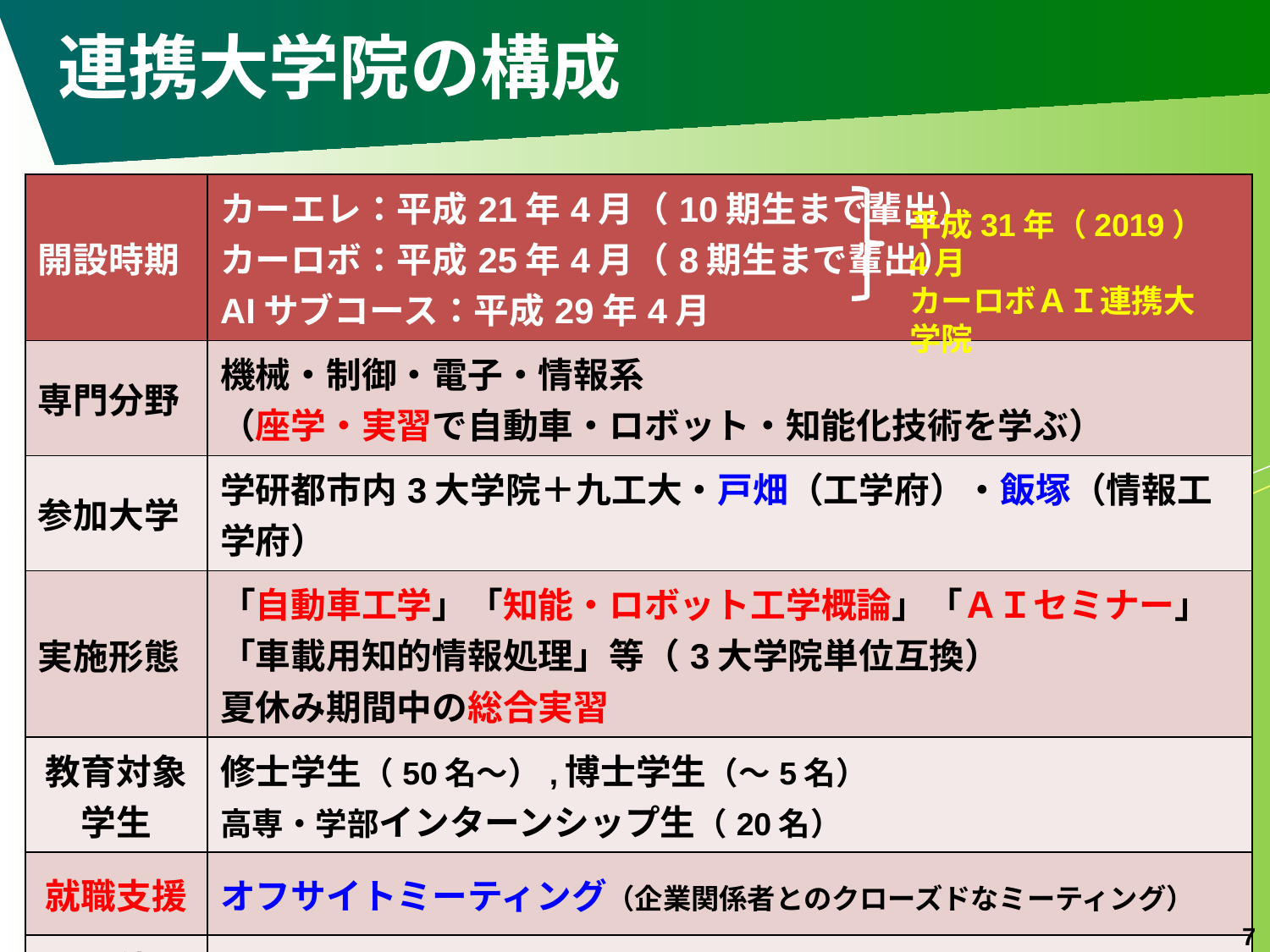

# 連携大学院の構成
| 開設時期 | カーエレ：平成21年4月（10期生まで輩出） カーロボ：平成25年4月（8期生まで輩出） AIサブコース：平成29年4月 |
| --- | --- |
| 専門分野 | 機械・制御・電子・情報系 （座学・実習で自動車・ロボット・知能化技術を学ぶ） |
| 参加大学 | 学研都市内3大学院＋九工大・戸畑（工学府）・飯塚（情報工学府） |
| 実施形態 | 「自動車工学」「知能・ロボット工学概論」「ＡＩセミナー」 「車載用知的情報処理」等（3大学院単位互換） 夏休み期間中の総合実習 |
| 教育対象学生 | 修士学生（50名～）,博士学生（～5名） 高専・学部インターンシップ生（20名） |
| 就職支援 | オフサイトミーティング（企業関係者とのクローズドなミーティング） |
| その他の利点 | 研究インターンシップを優先的に実施 （関連企業への長期のインターンシップ） |

平成31年（2019）4月
カーロボＡＩ連携大学院
7